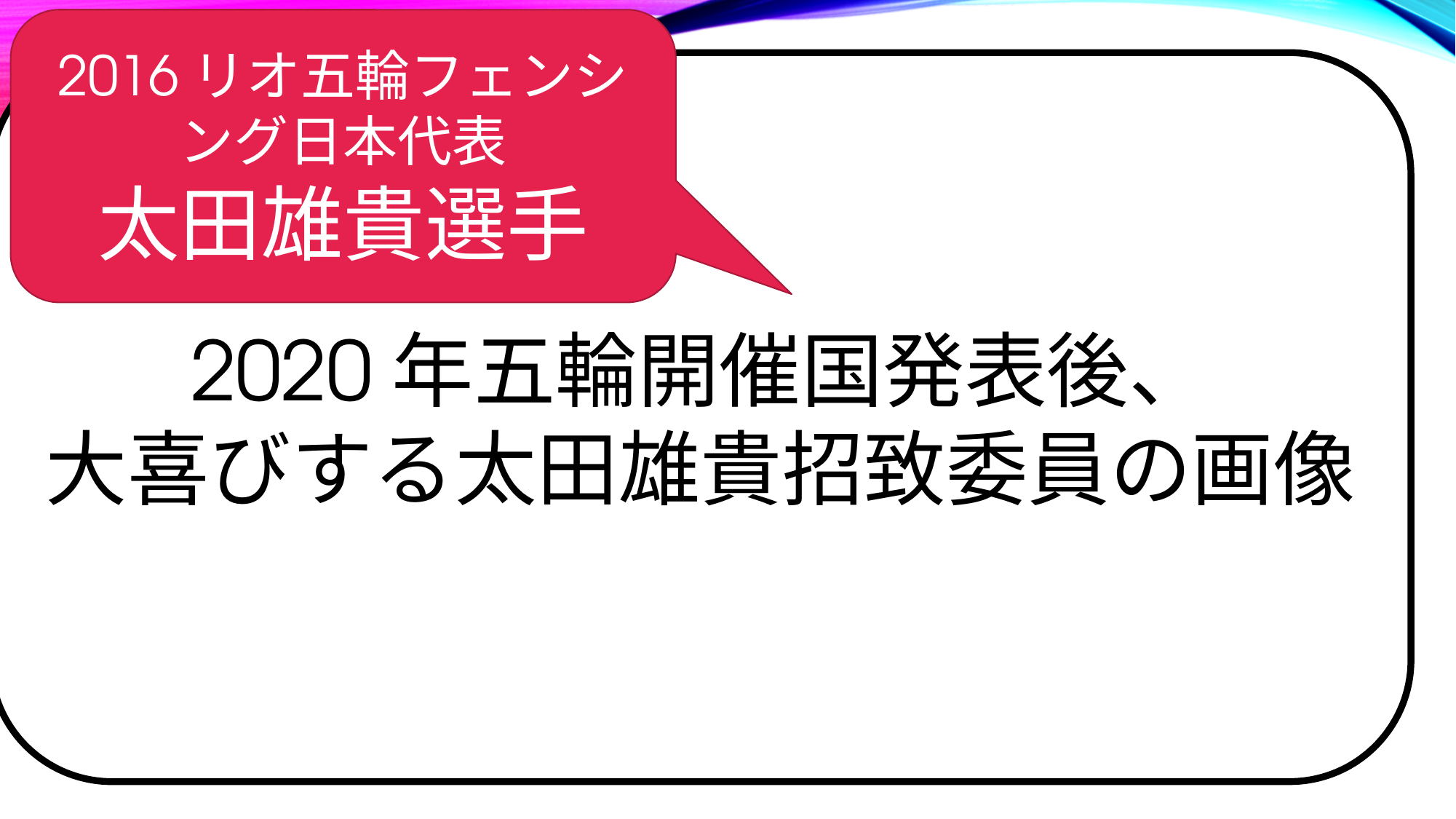

2016リオ五輪フェンシング日本代表
太田雄貴選手
2020年五輪開催国発表後、
大喜びする太田雄貴招致委員の画像
#